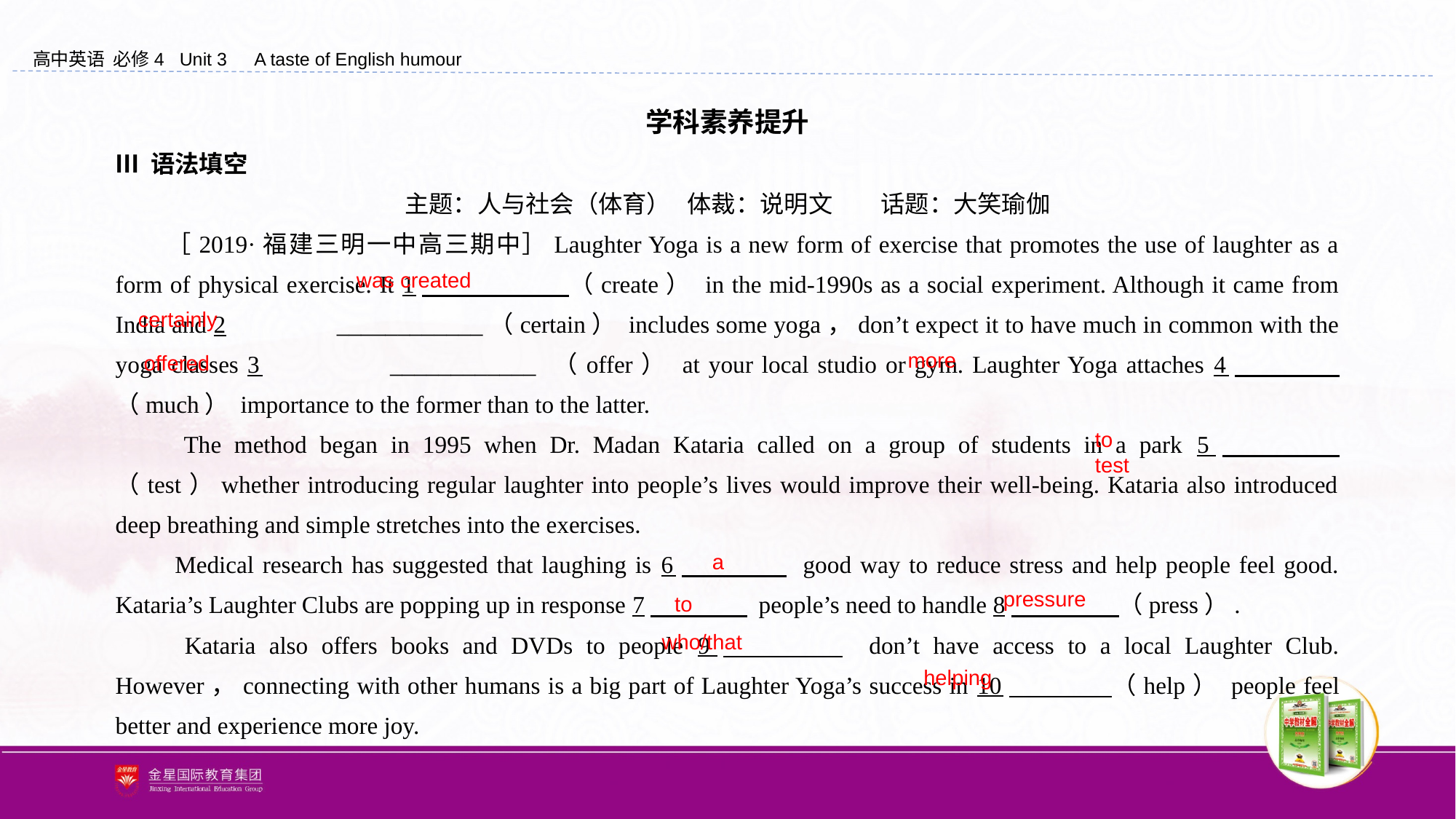

学科素养提升
Ⅲ 语法填空
主题：人与社会（体育）   体裁：说明文　　话题：大笑瑜伽
　　［2019·福建三明一中高三期中］Laughter Yoga is a new form of exercise that promotes the use of laughter as a form of physical exercise. It 1　　      　　（create） in the mid-1990s as a social experiment. Although it came from India and 2　　　　____________（certain） includes some yoga，don’t expect it to have much in common with the yoga classes 3　　　　 ____________ （offer） at your local studio or gym. Laughter Yoga attaches 4　　　　（much） importance to the former than to the latter.
　　The method began in 1995 when Dr. Madan Kataria called on a group of students in a park 5　　　　（test）whether introducing regular laughter into people’s lives would improve their well-being. Kataria also introduced deep breathing and simple stretches into the exercises.
　　Medical research has suggested that laughing is 6　　　　 good way to reduce stress and help people feel good. Kataria’s Laughter Clubs are popping up in response 7　　　　 people’s need to handle 8　  　　　（press）.
　　Kataria also offers books and DVDs to people 9　　　　 don’t have access to a local Laughter Club. However，connecting with other humans is a big part of Laughter Yoga’s success in 10　　　　（help） people feel better and experience more joy.
was created
certainly
more
offered
to test
a
pressure
to
who/that
helping